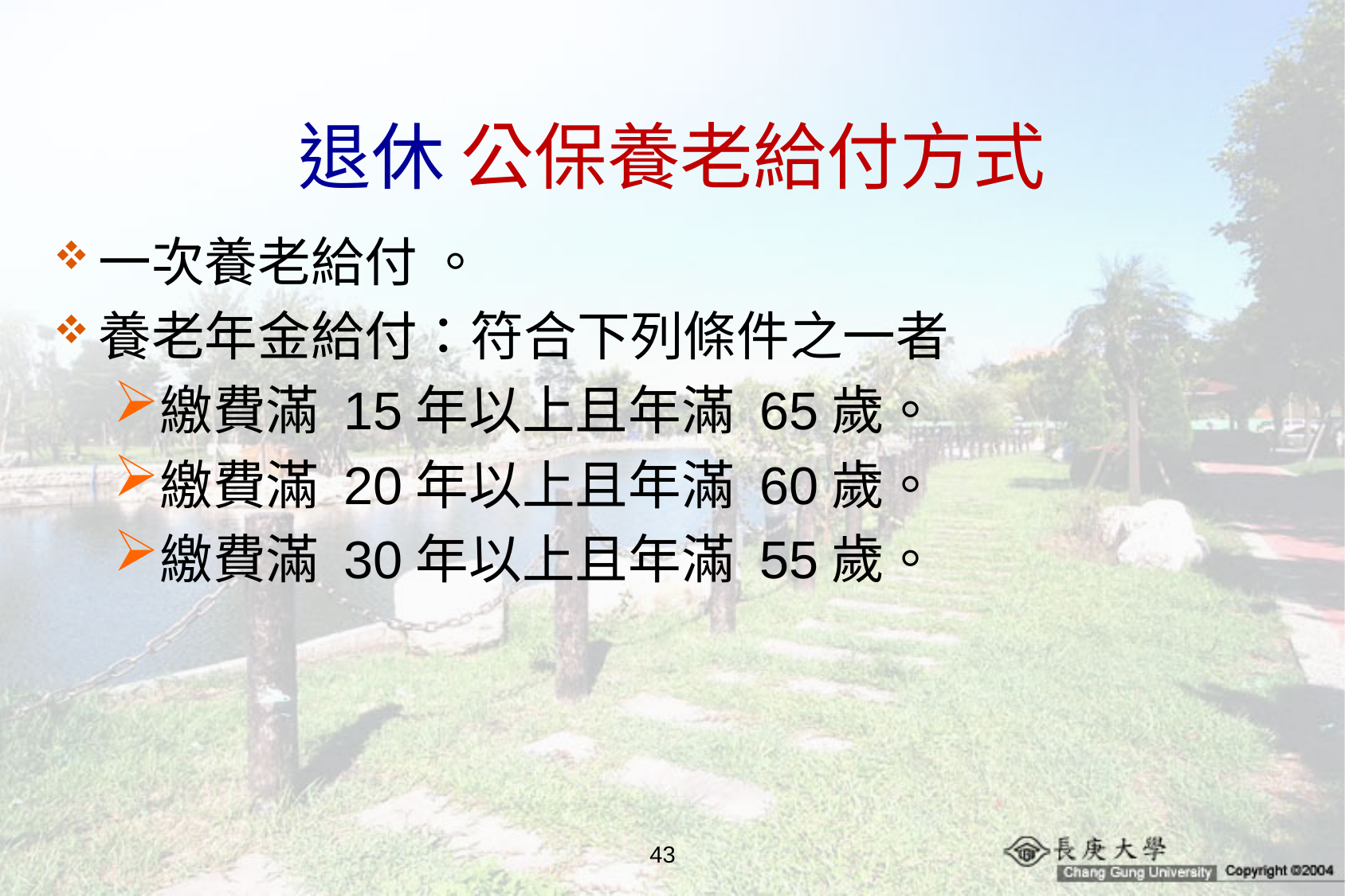

# 退休 公保養老給付方式
一次養老給付 。
養老年金給付：符合下列條件之一者
繳費滿 15年以上且年滿 65歲。
繳費滿 20年以上且年滿 60歲。
繳費滿 30年以上且年滿 55歲。

43